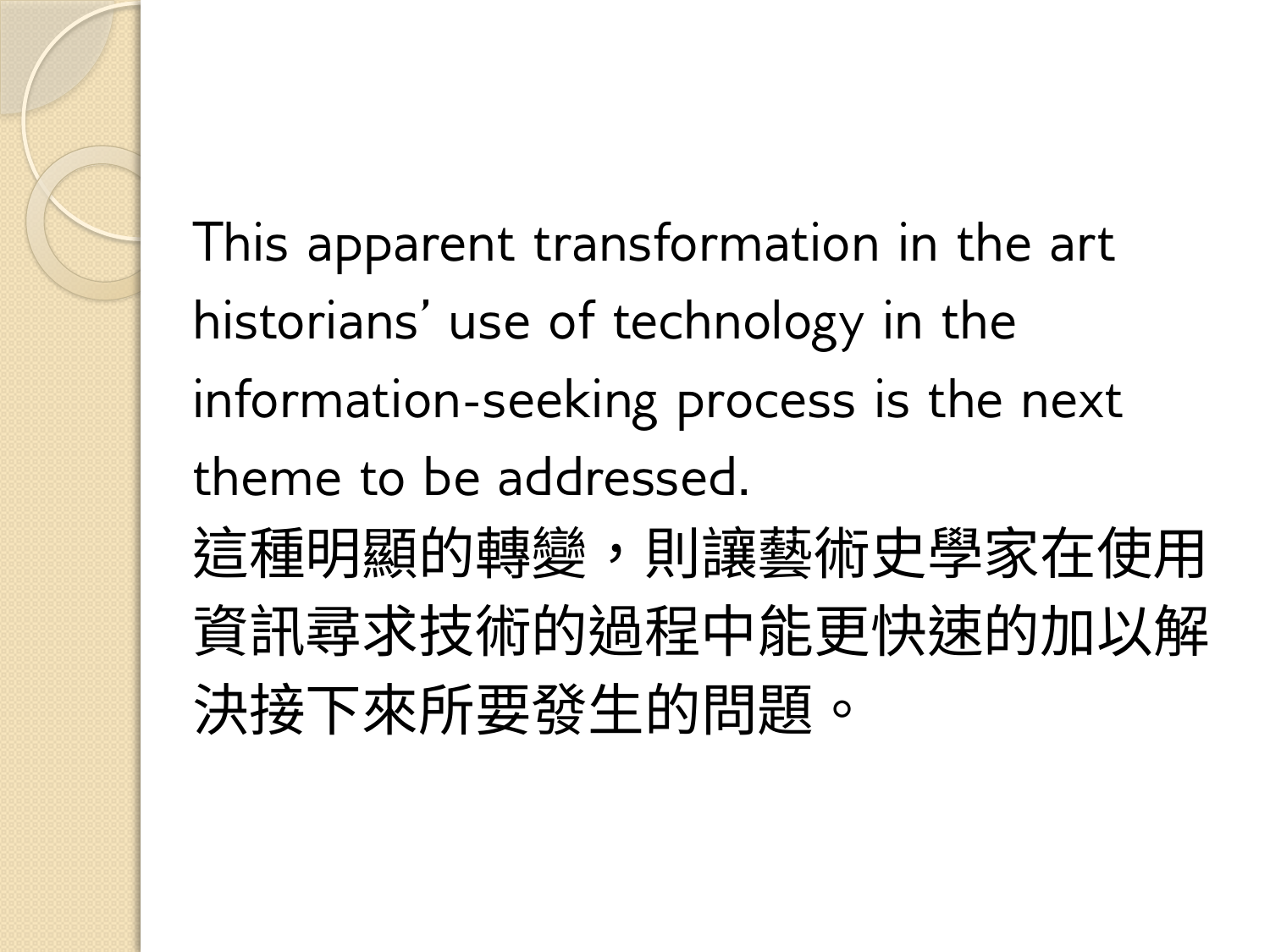

This apparent transformation in the art
historians’ use of technology in the
information-seeking process is the next
theme to be addressed.
這種明顯的轉變，則讓藝術史學家在使用
資訊尋求技術的過程中能更快速的加以解
決接下來所要發生的問題。